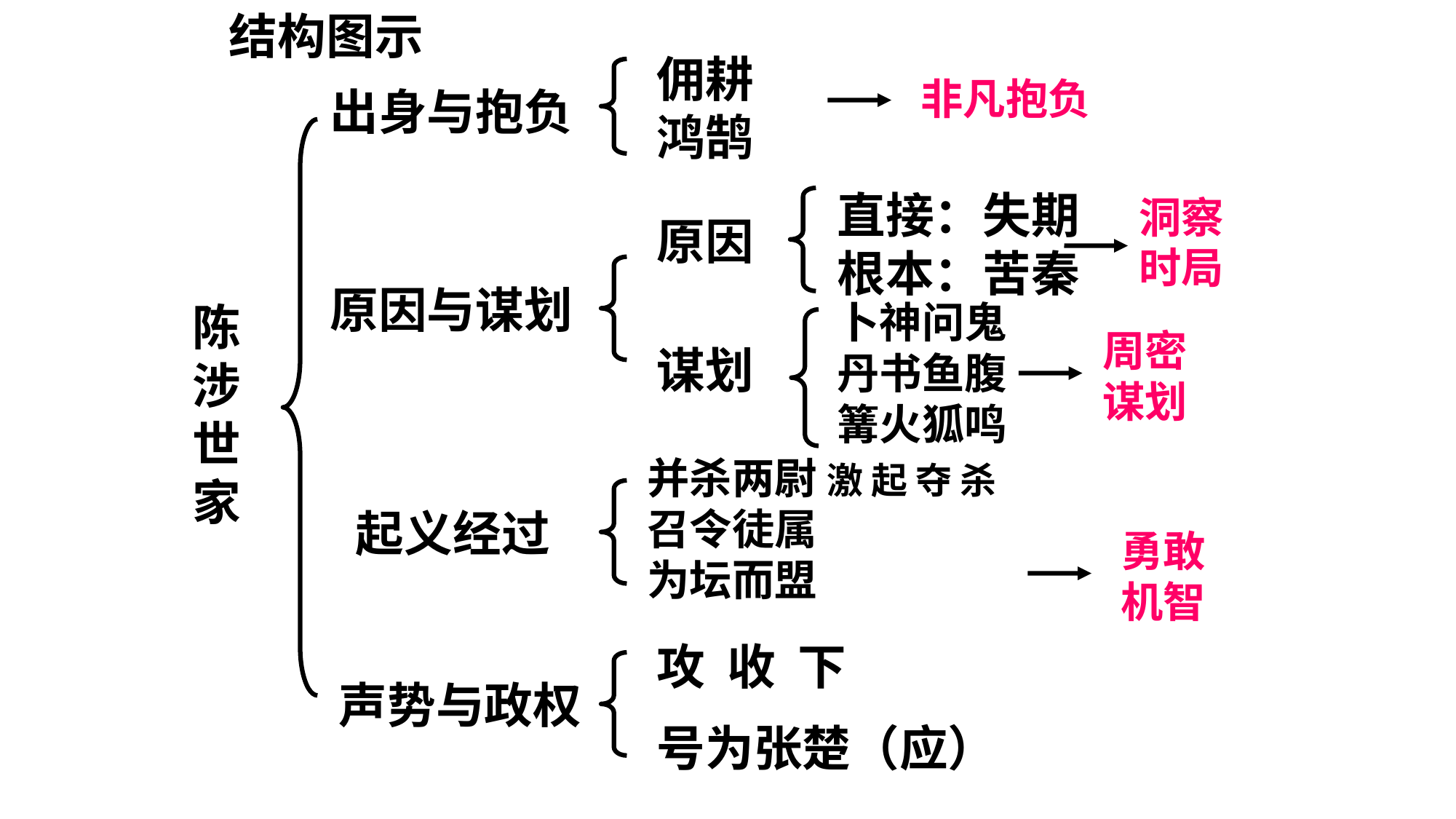

结构图示
佣耕
鸿鹄

非凡抱负
出身与抱负

直接：失期
根本：苦秦
洞察
时局

原因

原因与谋划
卜神问鬼
丹书鱼腹
篝火狐鸣
陈
涉
世
家

周密
谋划
谋划

并杀两尉 激 起 夺 杀
召令徒属
为坛而盟

起义经过
勇敢
机智

攻  收  下

声势与政权
号为张楚（应）